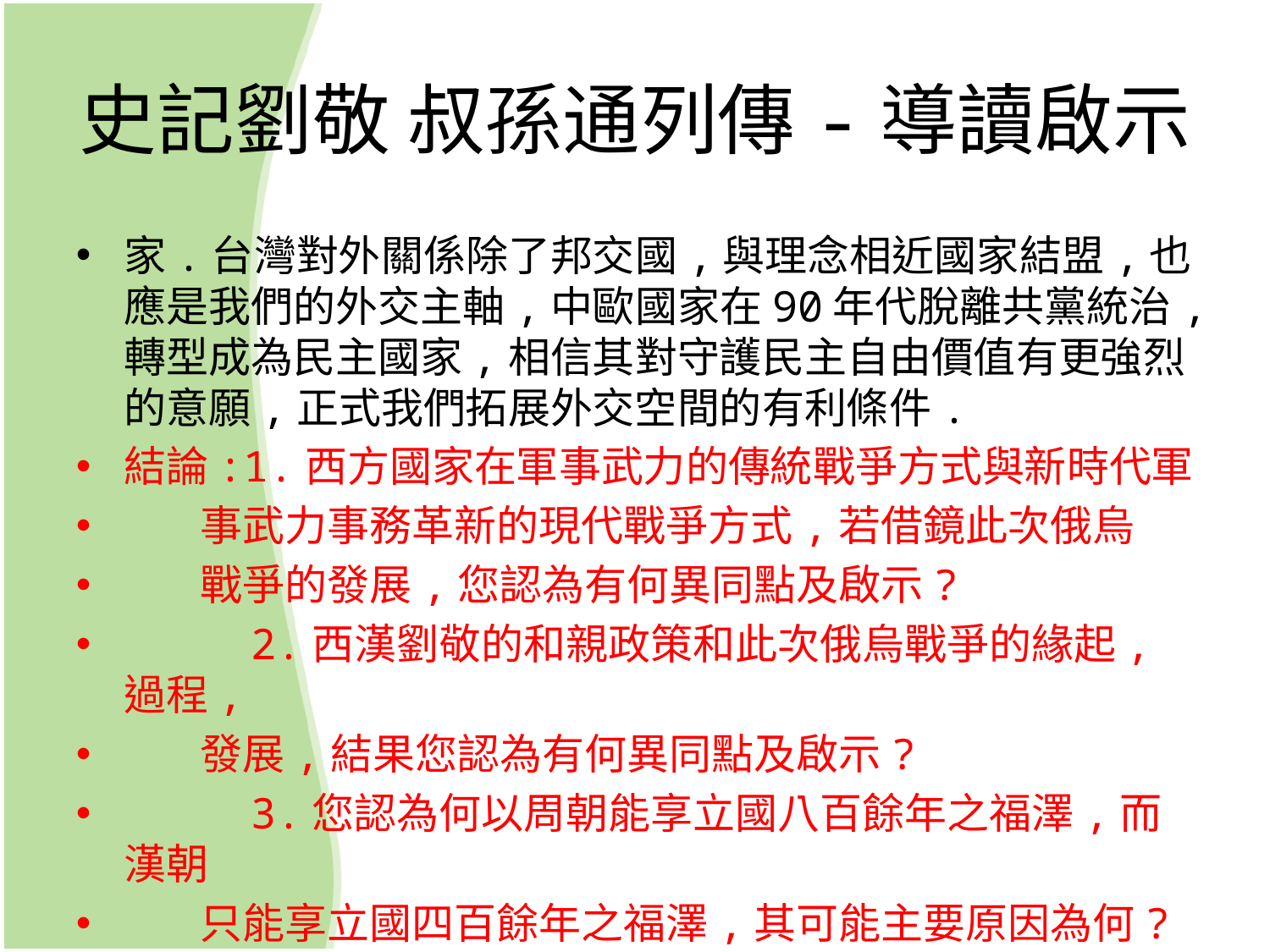

# 史記劉敬 叔孫通列傳-導讀啟示
家.台灣對外關係除了邦交國,與理念相近國家結盟,也應是我們的外交主軸,中歐國家在90年代脫離共黨統治,轉型成為民主國家,相信其對守護民主自由價值有更強烈的意願,正式我們拓展外交空間的有利條件.
結論:1.西方國家在軍事武力的傳統戰爭方式與新時代軍
       事武力事務革新的現代戰爭方式,若借鏡此次俄烏
       戰爭的發展,您認為有何異同點及啟示?
     2.西漢劉敬的和親政策和此次俄烏戰爭的緣起,過程,
       發展,結果您認為有何異同點及啟示?
     3.您認為何以周朝能享立國八百餘年之福澤,而漢朝
       只能享立國四百餘年之福澤,其可能主要原因為何?
       有何異同點及啟示?

,